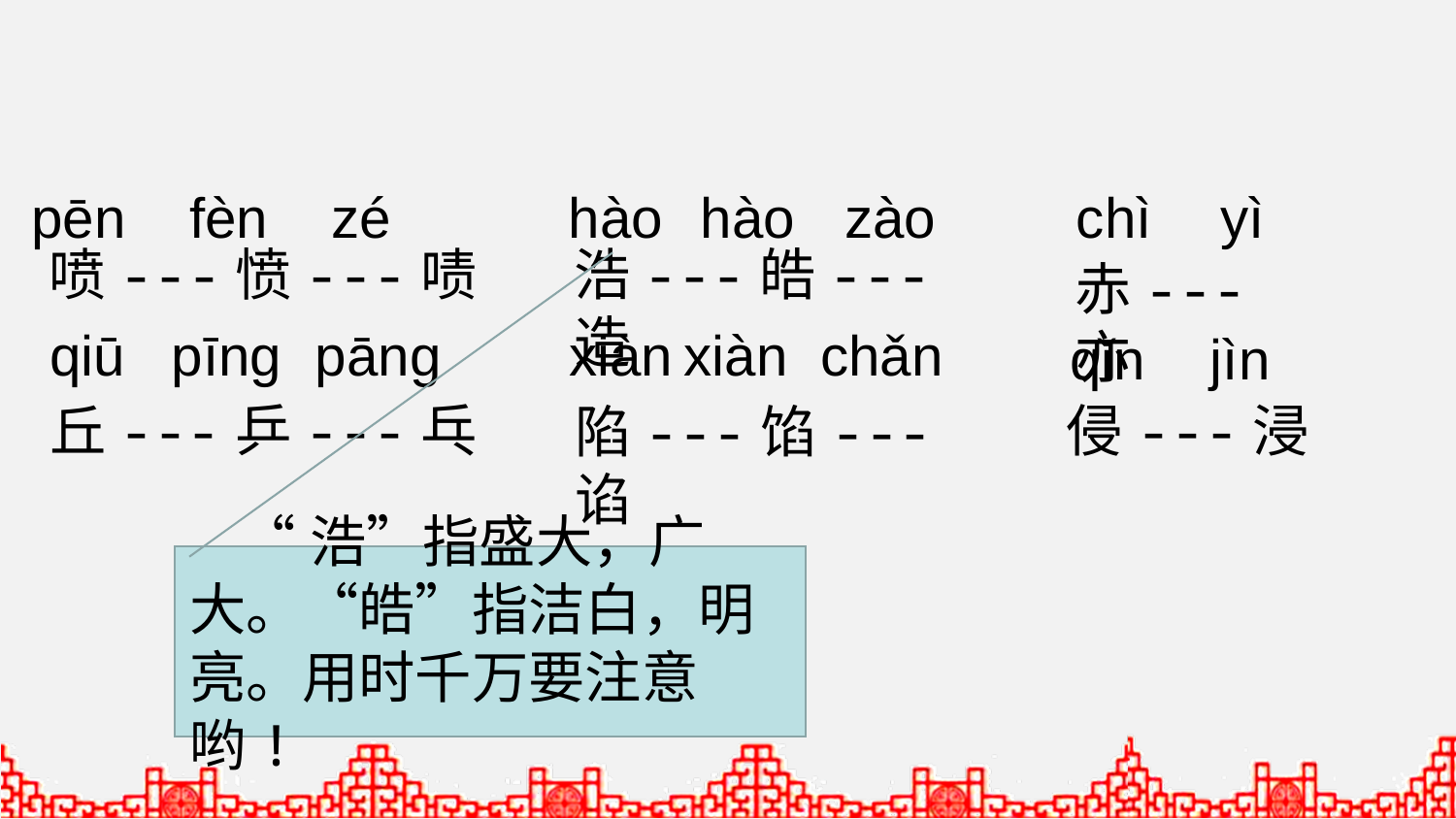

pēn
fèn
zé
hào
hào
zào
chì
yì
喷---愤---啧
浩---皓---造
赤---亦
qiū
pīng
pāng
xiàn
xiàn
chǎn
qǐn
jìn
侵---浸
丘---乒---乓
陷---馅---谄
    “浩”指盛大，广大。“皓”指洁白，明亮。用时千万要注意哟!